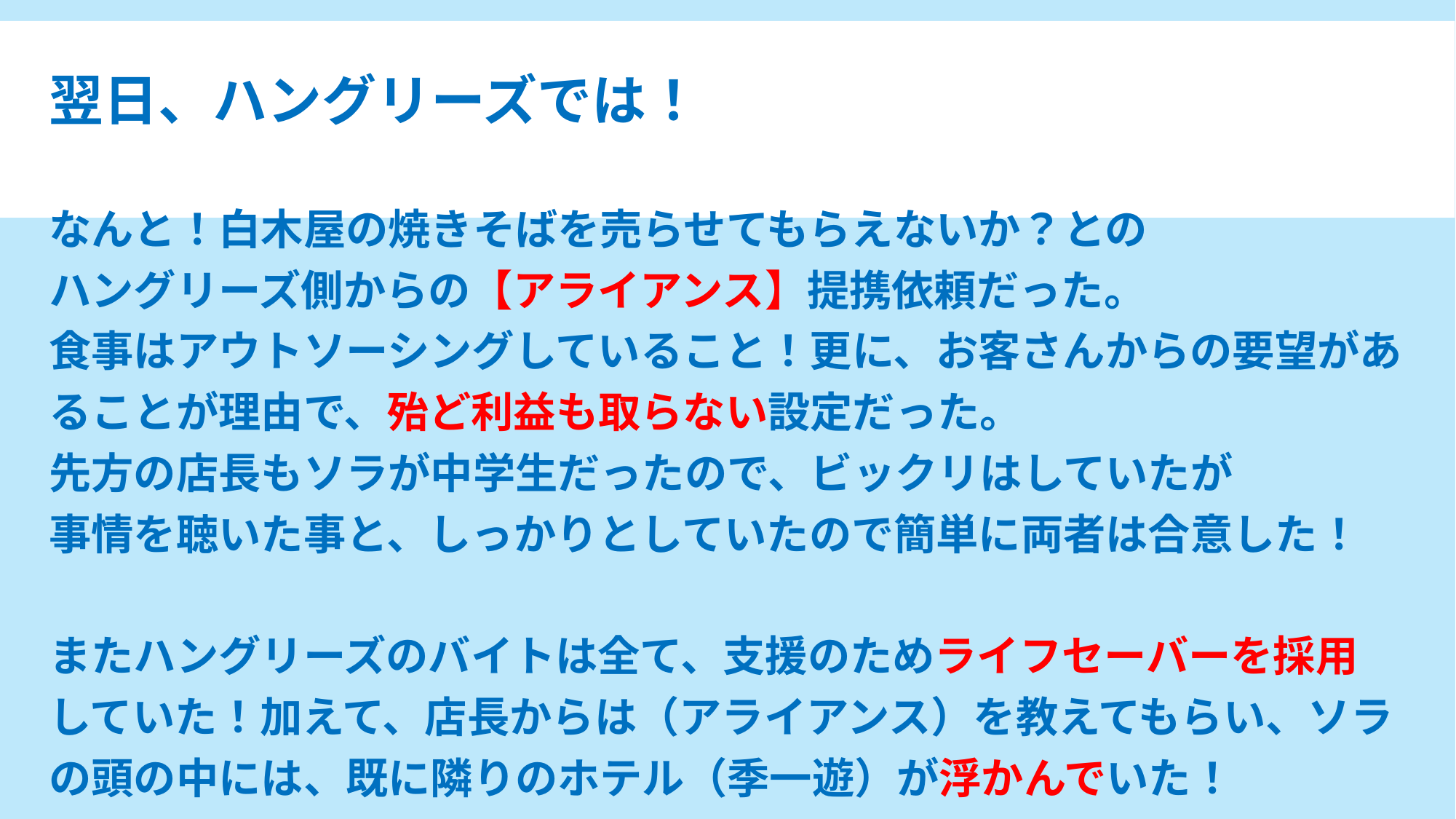

翌日、ハングリーズでは！

なんと！白木屋の焼きそばを売らせてもらえないか？との
ハングリーズ側からの【アライアンス】提携依頼だった。
食事はアウトソーシングしていること！更に、お客さんからの要望があることが理由で、殆ど利益も取らない設定だった。
先方の店長もソラが中学生だったので、ビックリはしていたが
事情を聴いた事と、しっかりとしていたので簡単に両者は合意した！

またハングリーズのバイトは全て、支援のためライフセーバーを採用
していた！加えて、店長からは（アライアンス）を教えてもらい、ソラの頭の中には、既に隣りのホテル（季一遊）が浮かんでいた！